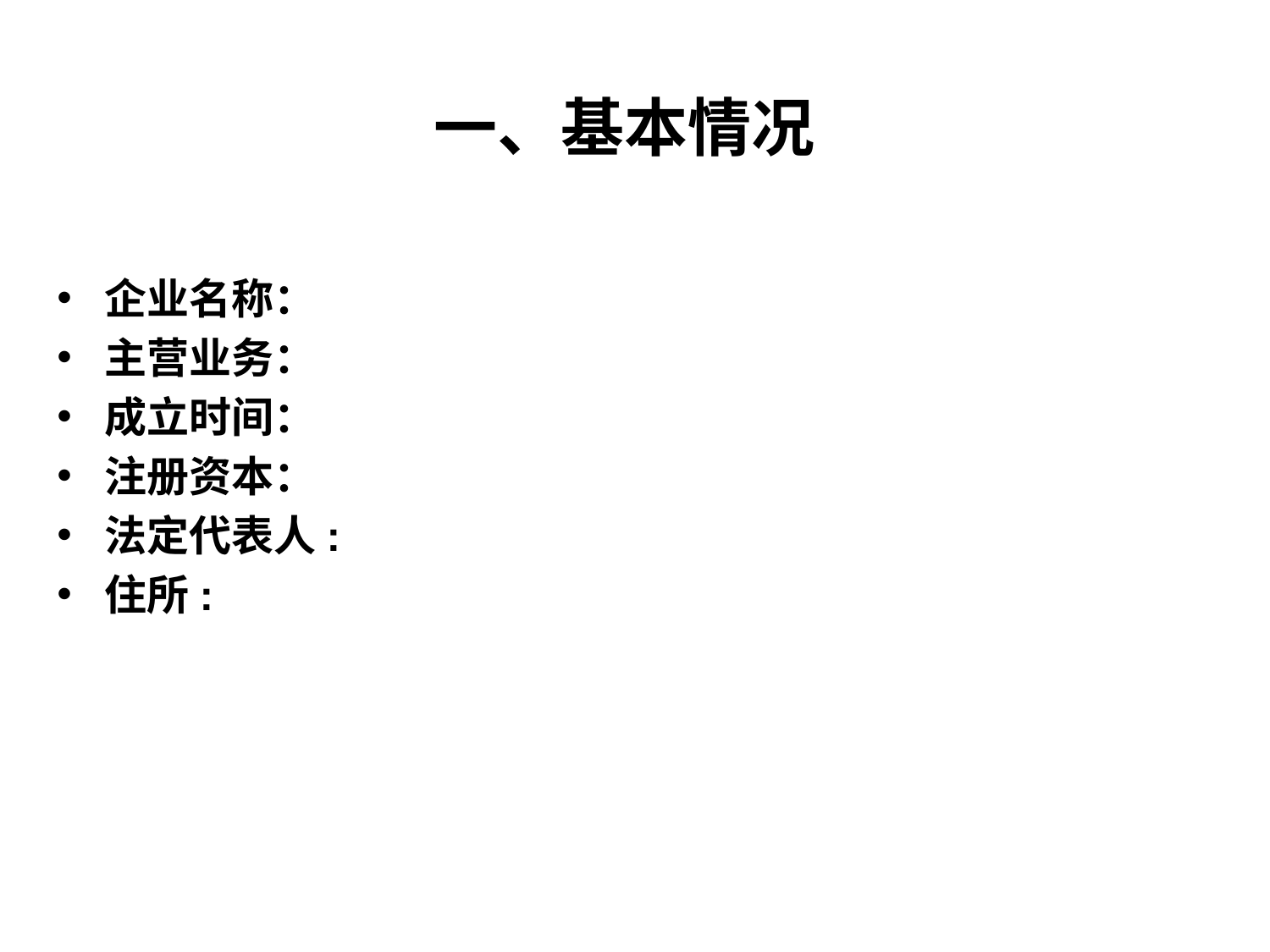

# 一、基本情况
企业名称：
主营业务：
成立时间：
注册资本：
法定代表人:
住所: